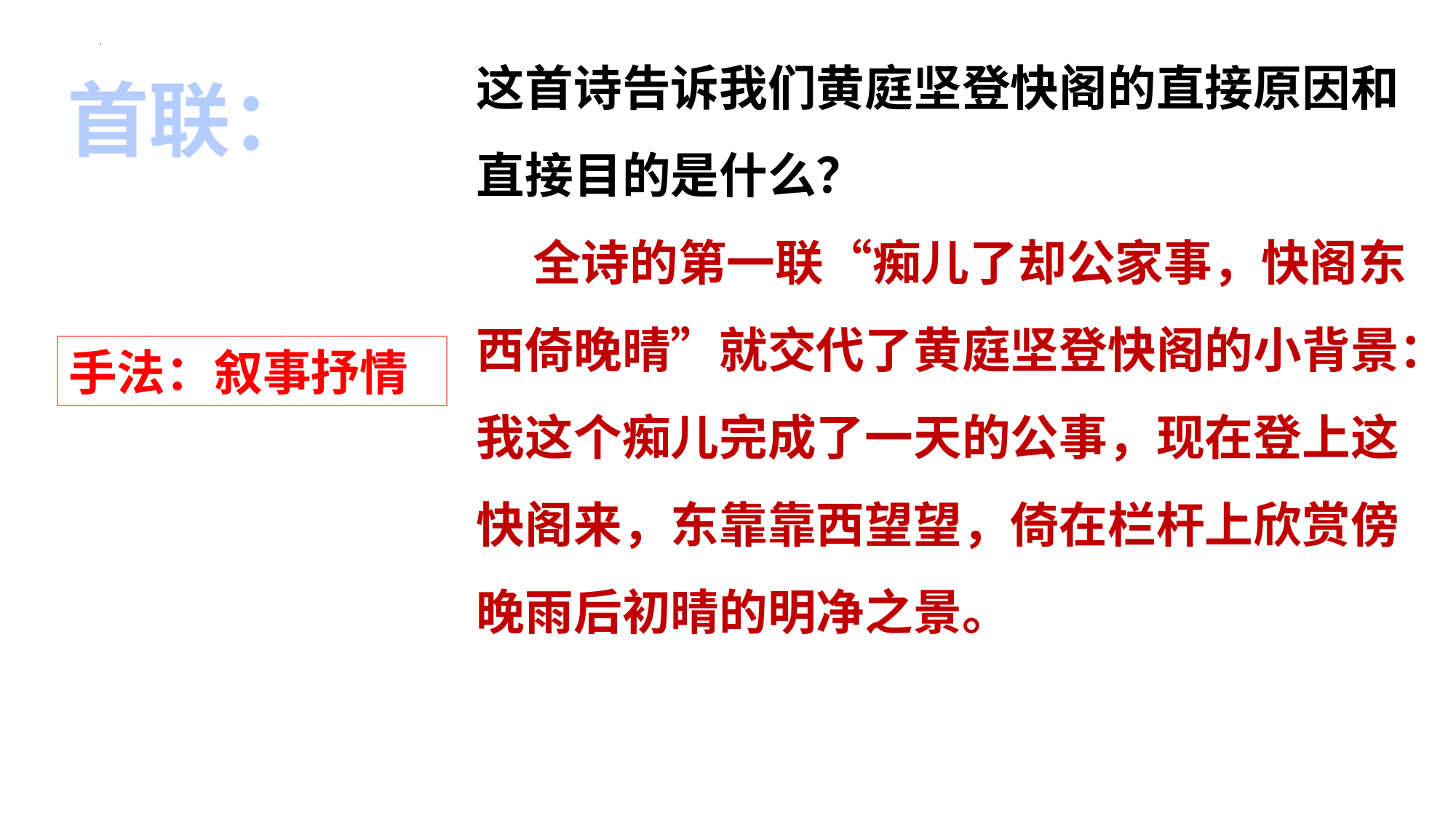

这首诗告诉我们黄庭坚登快阁的直接原因和直接目的是什么？
    全诗的第一联“痴儿了却公家事，快阁东西倚晚晴”就交代了黄庭坚登快阁的小背景：我这个痴儿完成了一天的公事，现在登上这快阁来，东靠靠西望望，倚在栏杆上欣赏傍晚雨后初晴的明净之景。
首联：
手法：叙事抒情